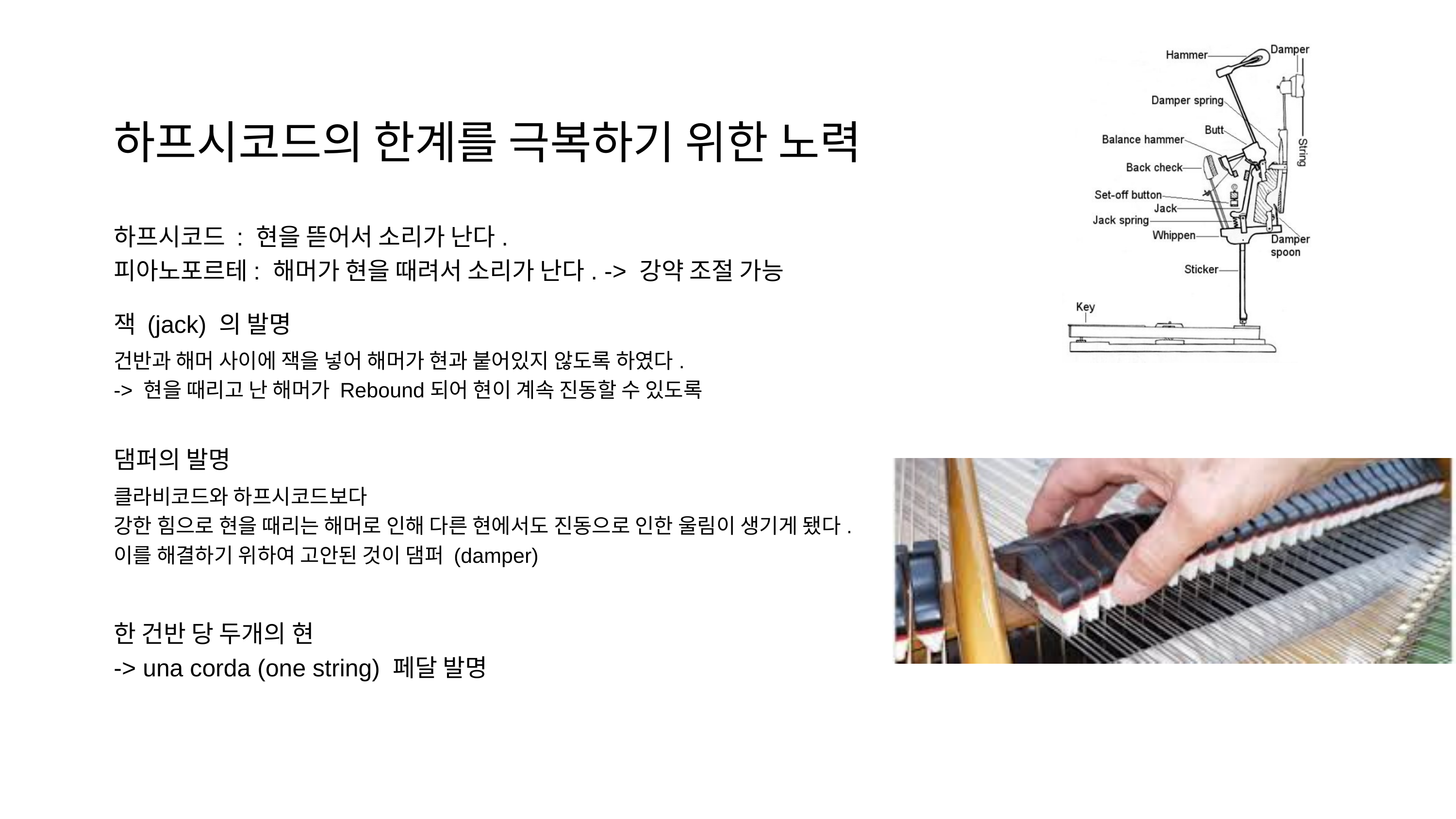

하프시코드의 한계를 극복하기 위한 노력
하프시코드 : 현을 뜯어서 소리가 난다.
피아노포르테: 해머가 현을 때려서 소리가 난다. -> 강약 조절 가능
잭 (jack) 의 발명
건반과 해머 사이에 잭을 넣어 해머가 현과 붙어있지 않도록 하였다.
-> 현을 때리고 난 해머가 Rebound되어 현이 계속 진동할 수 있도록
댐퍼의 발명

클라비코드와 하프시코드보다
강한 힘으로 현을 때리는 해머로 인해 다른 현에서도 진동으로 인한 울림이 생기게 됐다.
이를 해결하기 위하여 고안된 것이 댐퍼 (damper)
한 건반 당 두개의 현
-> una corda (one string) 페달 발명